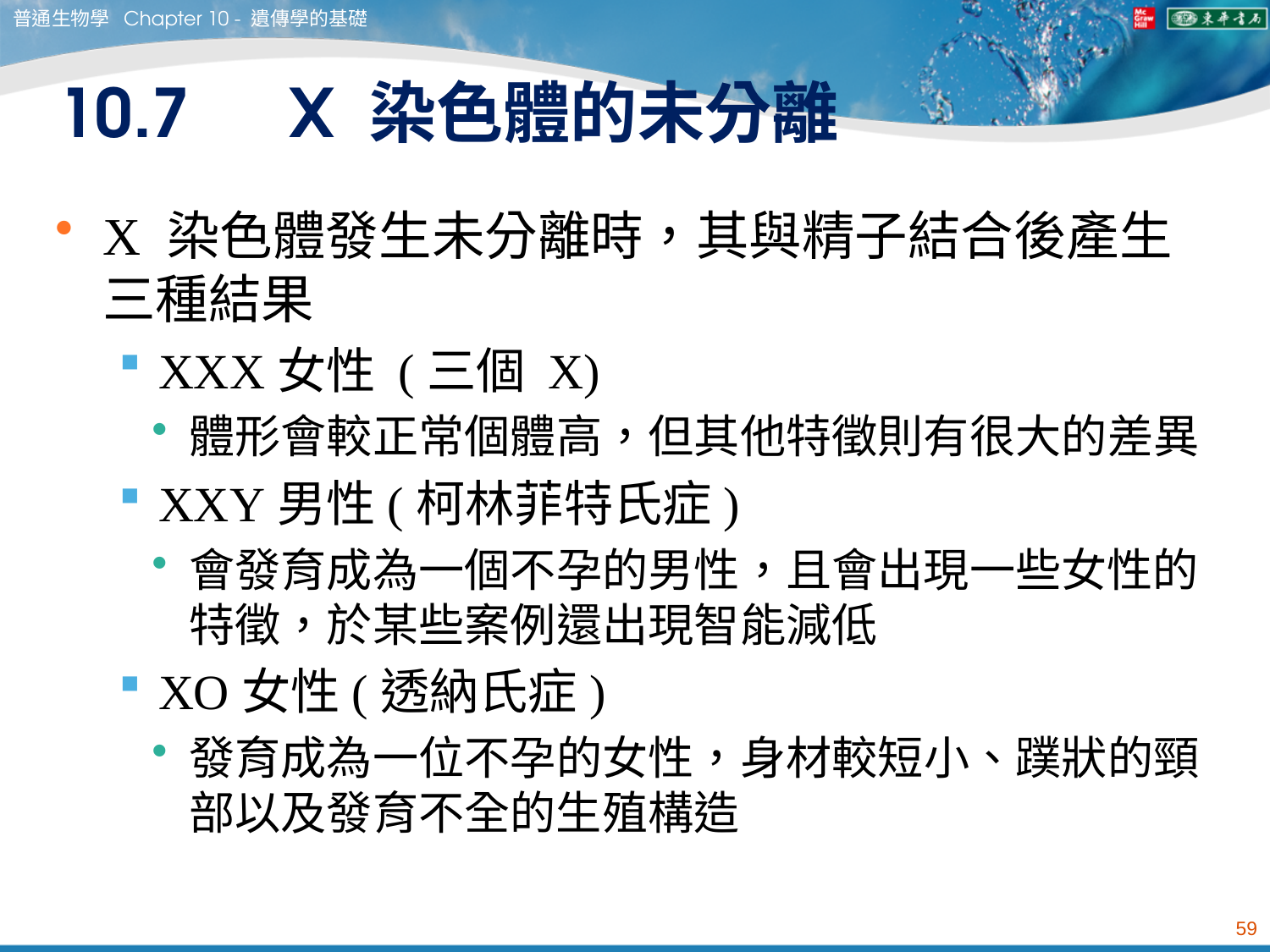

普通生物學  Chapter 10 - 遺傳學的基礎
# 10.7　X 染色體的未分離
X 染色體發生未分離時，其與精子結合後產生三種結果
XXX女性 (三個 X)
體形會較正常個體高，但其他特徵則有很大的差異
XXY男性(柯林菲特氏症)
會發育成為一個不孕的男性，且會出現一些女性的特徵，於某些案例還出現智能減低
XO女性(透納氏症)
發育成為一位不孕的女性，身材較短小、蹼狀的頸部以及發育不全的生殖構造
59